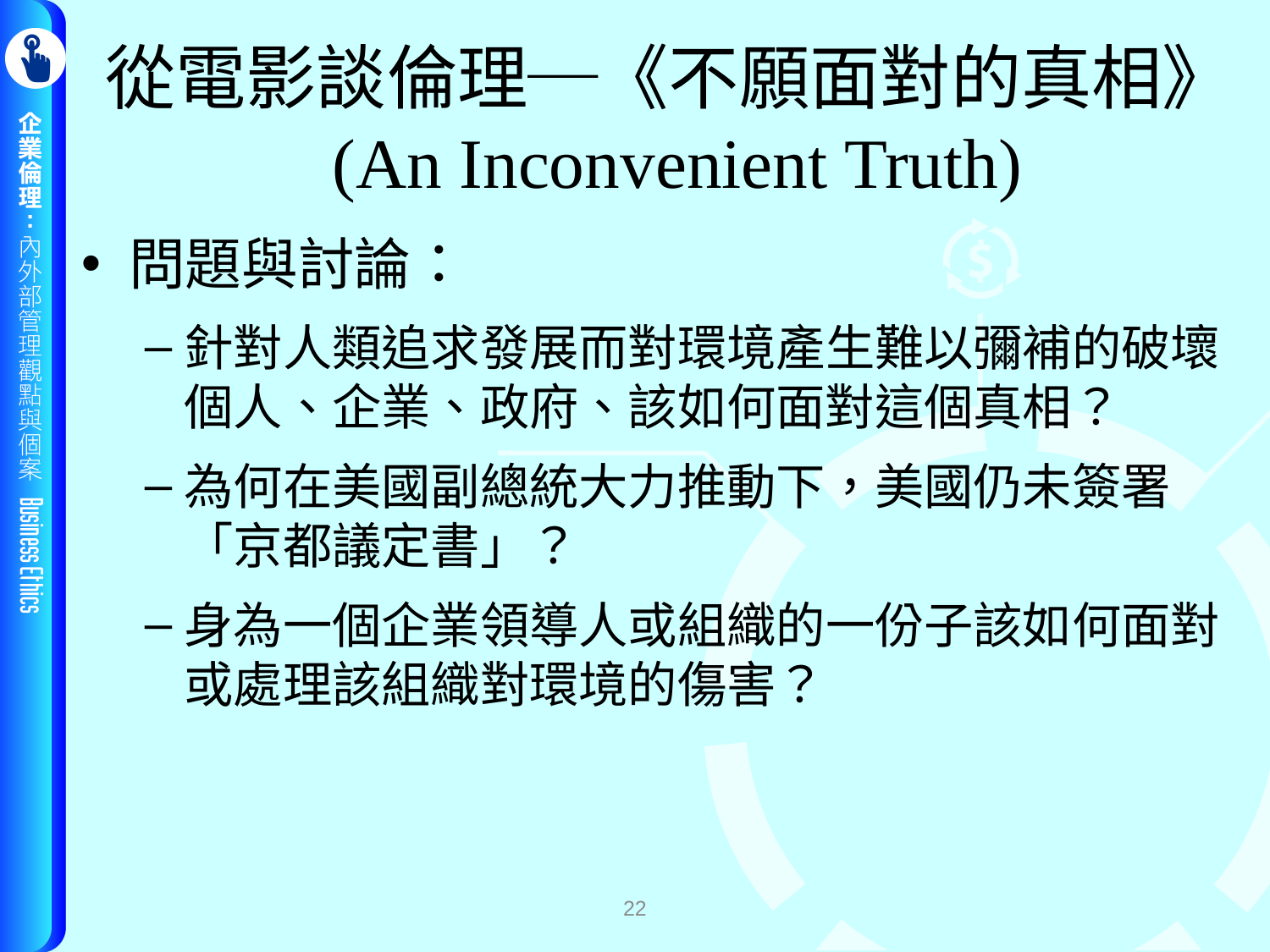

# 從電影談倫理─《不願面對的真相》(An Inconvenient Truth)
問題與討論：
針對人類追求發展而對環境產生難以彌補的破壞個人、企業、政府、該如何面對這個真相？
為何在美國副總統大力推動下，美國仍未簽署「京都議定書」？
身為一個企業領導人或組織的一份子該如何面對或處理該組織對環境的傷害？
22